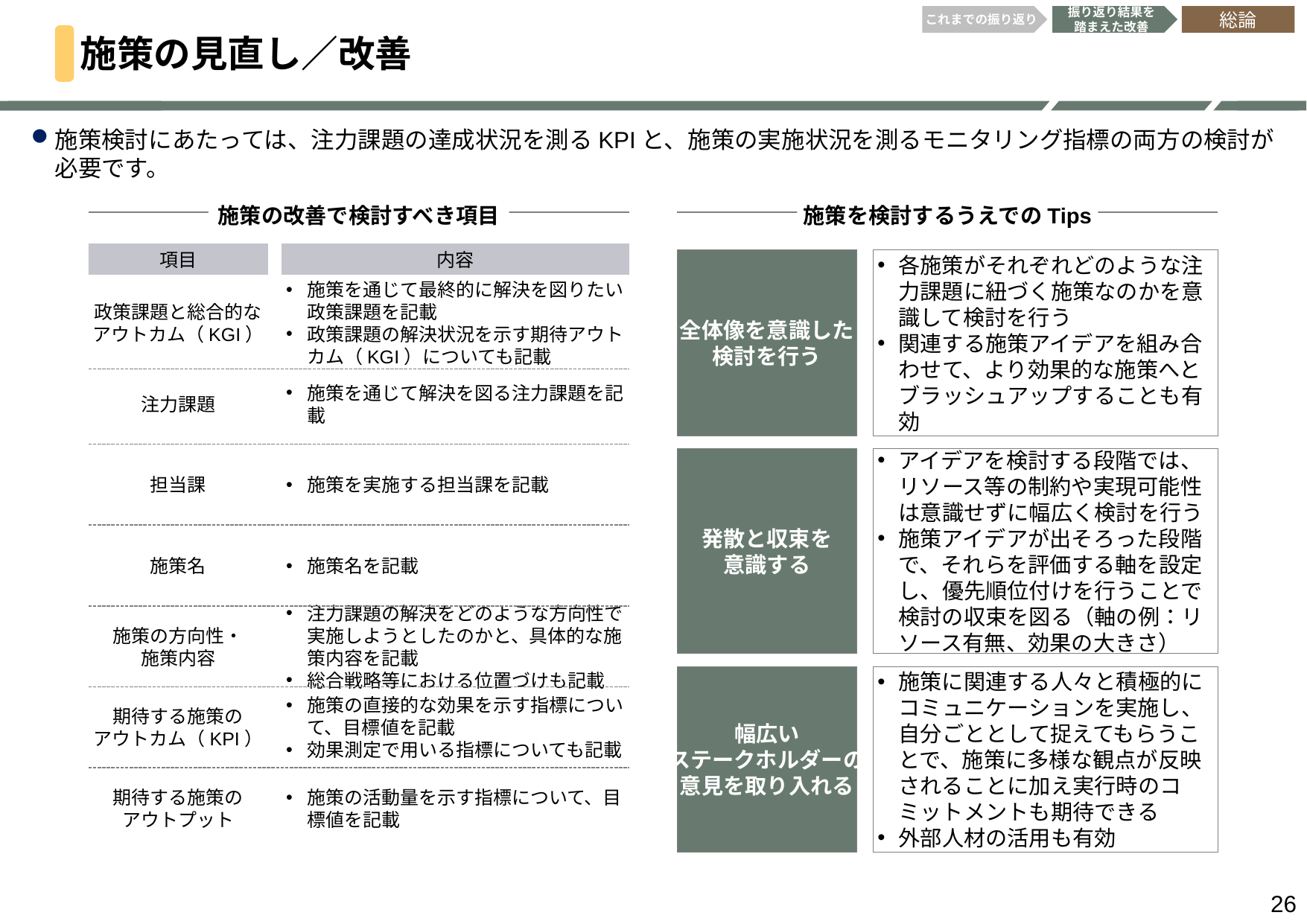

これまでの振り返り
振り返り結果を
踏まえた改善
総論
施策の見直し／改善
施策検討にあたっては、注力課題の達成状況を測るKPIと、施策の実施状況を測るモニタリング指標の両方の検討が必要です。
施策の改善で検討すべき項目
施策を検討するうえでのTips
項目
内容
全体像を意識した
検討を行う
各施策がそれぞれどのような注力課題に紐づく施策なのかを意識して検討を行う
関連する施策アイデアを組み合わせて、より効果的な施策へとブラッシュアップすることも有効
政策課題と総合的な
アウトカム（KGI）
施策を通じて最終的に解決を図りたい政策課題を記載
政策課題の解決状況を示す期待アウトカム（KGI）についても記載
注力課題
施策を通じて解決を図る注力課題を記載
担当課
施策を実施する担当課を記載
発散と収束を
意識する
アイデアを検討する段階では、リソース等の制約や実現可能性は意識せずに幅広く検討を行う
施策アイデアが出そろった段階で、それらを評価する軸を設定し、優先順位付けを行うことで検討の収束を図る（軸の例：リソース有無、効果の大きさ）
施策名
施策名を記載
施策の方向性・
施策内容
注力課題の解決をどのような方向性で実施しようとしたのかと、具体的な施策内容を記載
総合戦略等における位置づけも記載
幅広い
ステークホルダーの
意見を取り入れる
施策に関連する人々と積極的にコミュニケーションを実施し、自分ごととして捉えてもらうことで、施策に多様な観点が反映されることに加え実行時のコミットメントも期待できる
外部人材の活用も有効
期待する施策の
アウトカム（KPI）
施策の直接的な効果を示す指標について、目標値を記載
効果測定で用いる指標についても記載
期待する施策の
アウトプット
施策の活動量を示す指標について、目標値を記載
26